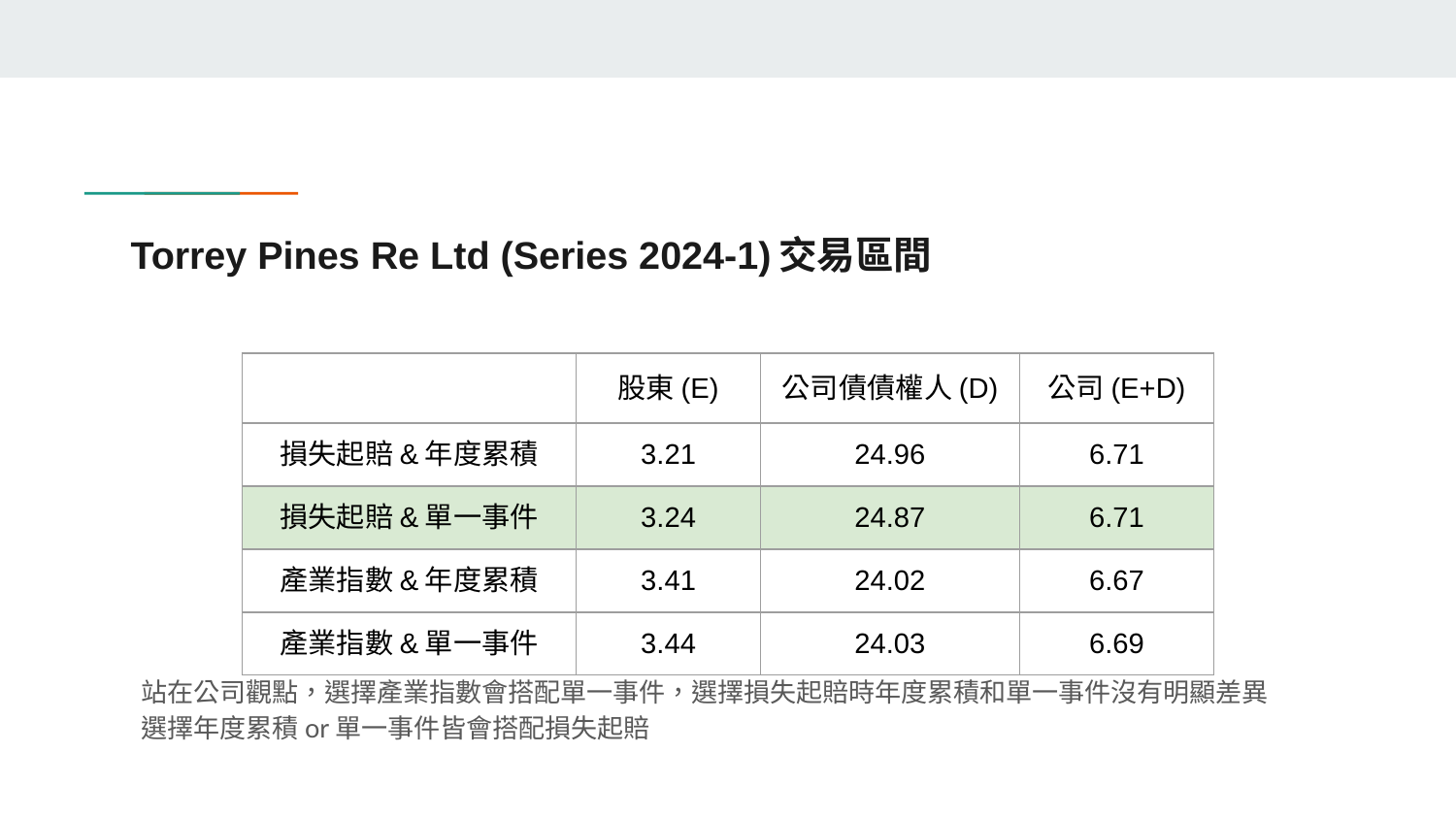

# Torrey Pines Re Ltd (Series 2024-1)交易區間
站在公司觀點，選擇產業指數會搭配單一事件，選擇損失起賠時年度累積和單一事件沒有明顯差異
選擇年度累積or單一事件皆會搭配損失起賠

|  | 股東(E) | 公司債債權人(D) | 公司(E+D) |
| --- | --- | --- | --- |
| 損失起賠&年度累積 | 3.21 | 24.96 | 6.71 |
| 損失起賠&單一事件 | 3.24 | 24.87 | 6.71 |
| 產業指數&年度累積 | 3.41 | 24.02 | 6.67 |
| 產業指數&單一事件 | 3.44 | 24.03 | 6.69 |